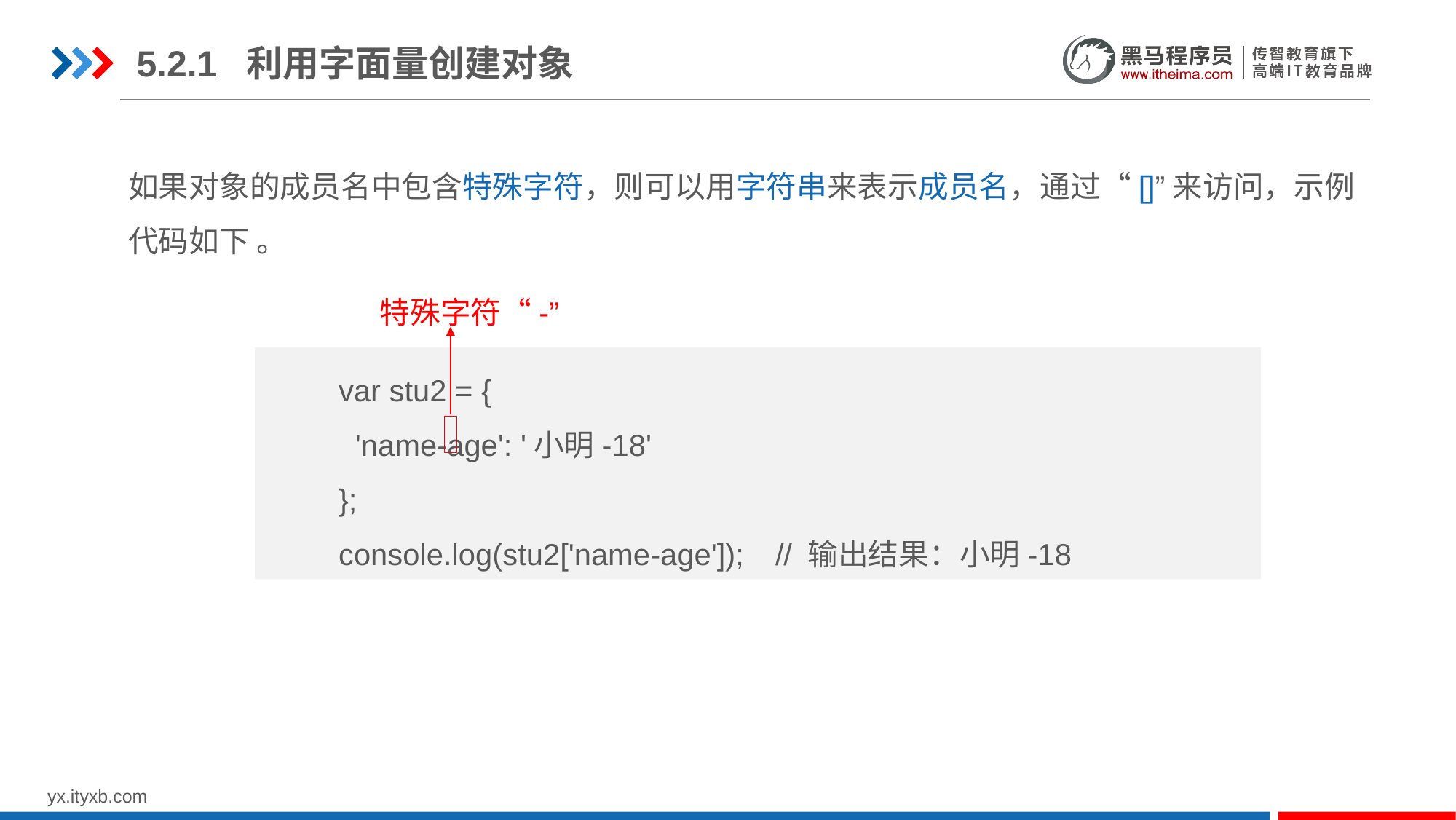

5.2.1  利用字面量创建对象
如果对象的成员名中包含特殊字符，则可以用字符串来表示成员名，通过“[]”来访问，示例代码如下 。
特殊字符“-”
var stu2 = {
  'name-age': '小明-18'
};
console.log(stu2['name-age']);	// 输出结果：小明-18